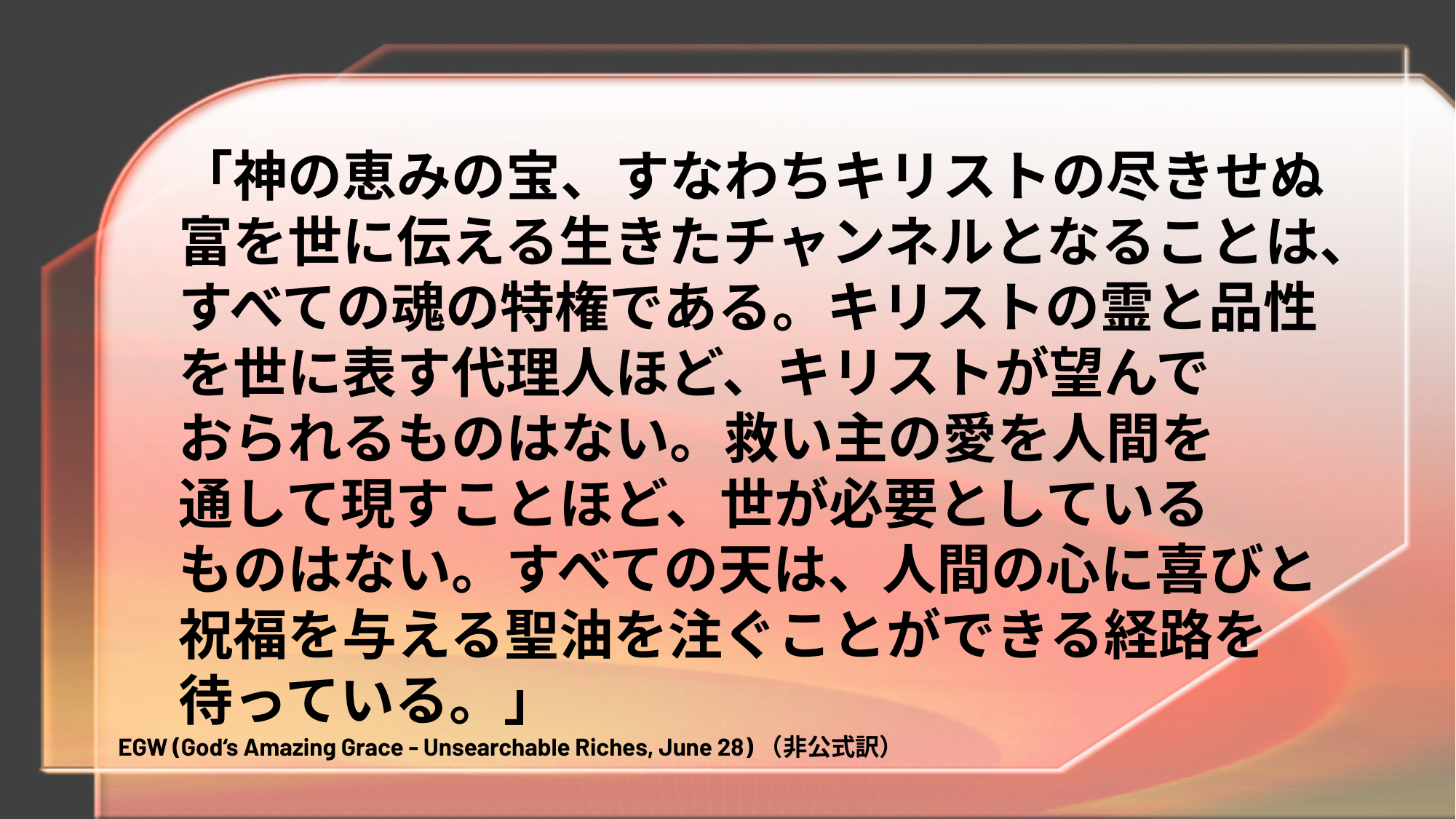

「神の恵みの宝、すなわちキリストの尽きせぬ富を世に伝える生きたチャンネルとなることは、すべての魂の特権である。キリストの霊と品性を世に表す代理人ほど、キリストが望んで　　おられるものはない。救い主の愛を人間を　　通して現すことほど、世が必要としている　　ものはない。すべての天は、人間の心に喜びと祝福を与える聖油を注ぐことができる経路を待っている。」
EGW (God‘s Amazing Grace - Unsearchable Riches, June 28)（非公式訳）